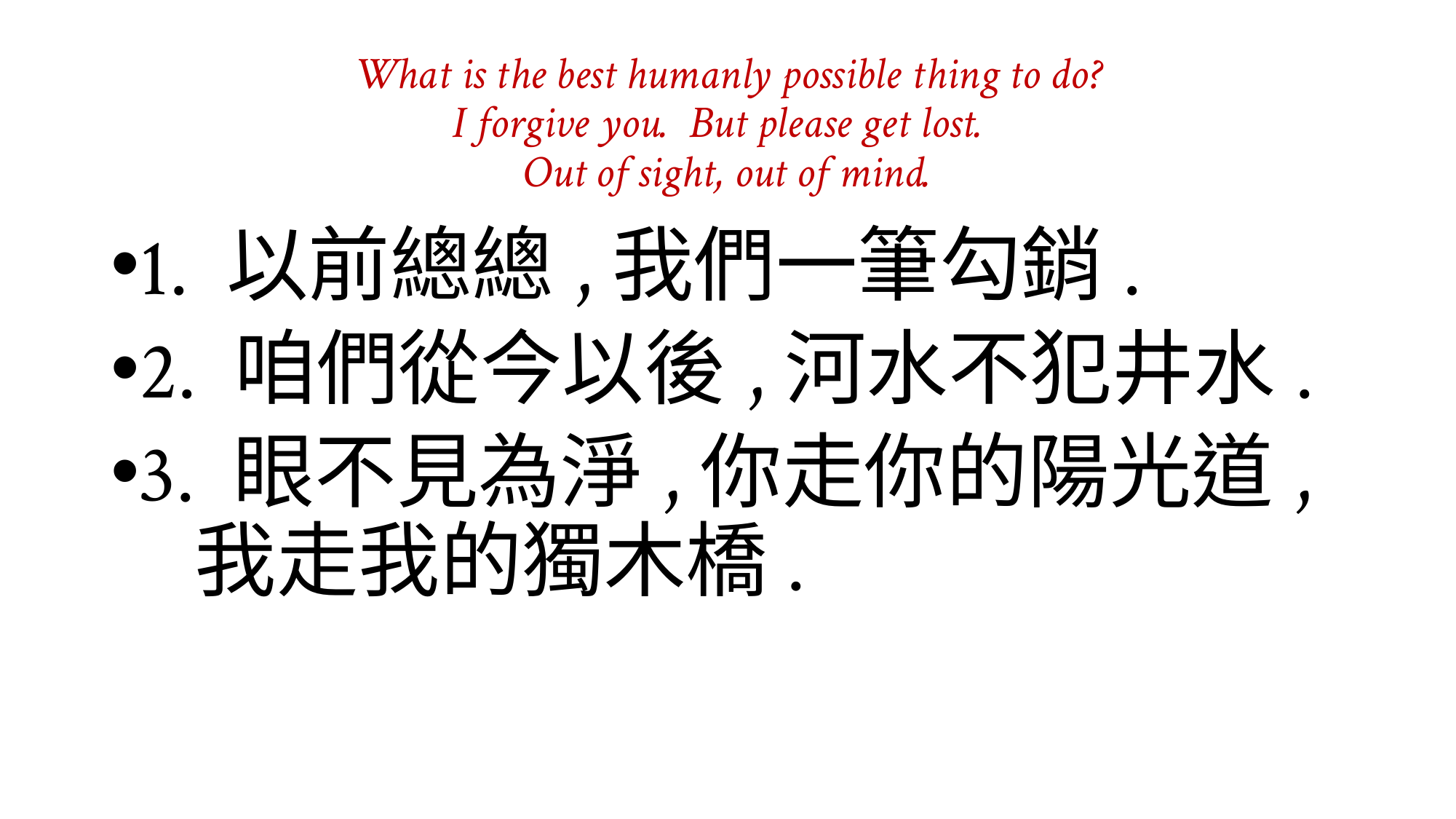

# What is the best humanly possible thing to do? I forgive you.  But please get lost. Out of sight, out of mind.
1. 以前總總,我們一筆勾銷.
2. 咱們從今以後,河水不犯井水.
3. 眼不見為淨,你走你的陽光道,    我走我的獨木橋.